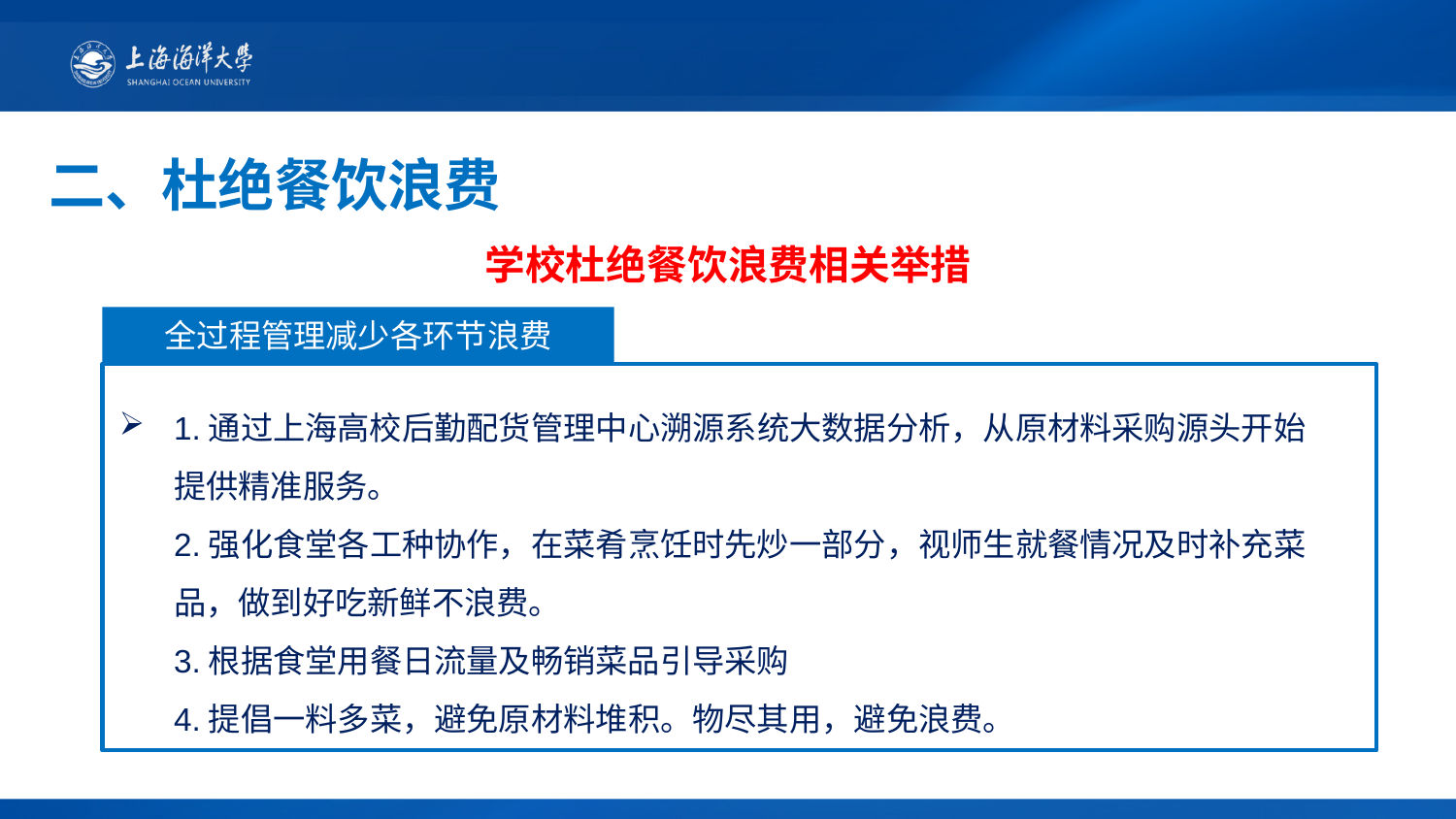

二、杜绝餐饮浪费
学校杜绝餐饮浪费相关举措
全过程管理减少各环节浪费

# 1.通过上海高校后勤配货管理中心溯源系统大数据分析，从原材料采购源头开始提供精准服务。 2.强化食堂各工种协作，在菜肴烹饪时先炒一部分，视师生就餐情况及时补充菜品，做到好吃新鲜不浪费。 3.根据食堂用餐日流量及畅销菜品引导采购 4.提倡一料多菜，避免原材料堆积。物尽其用，避免浪费。